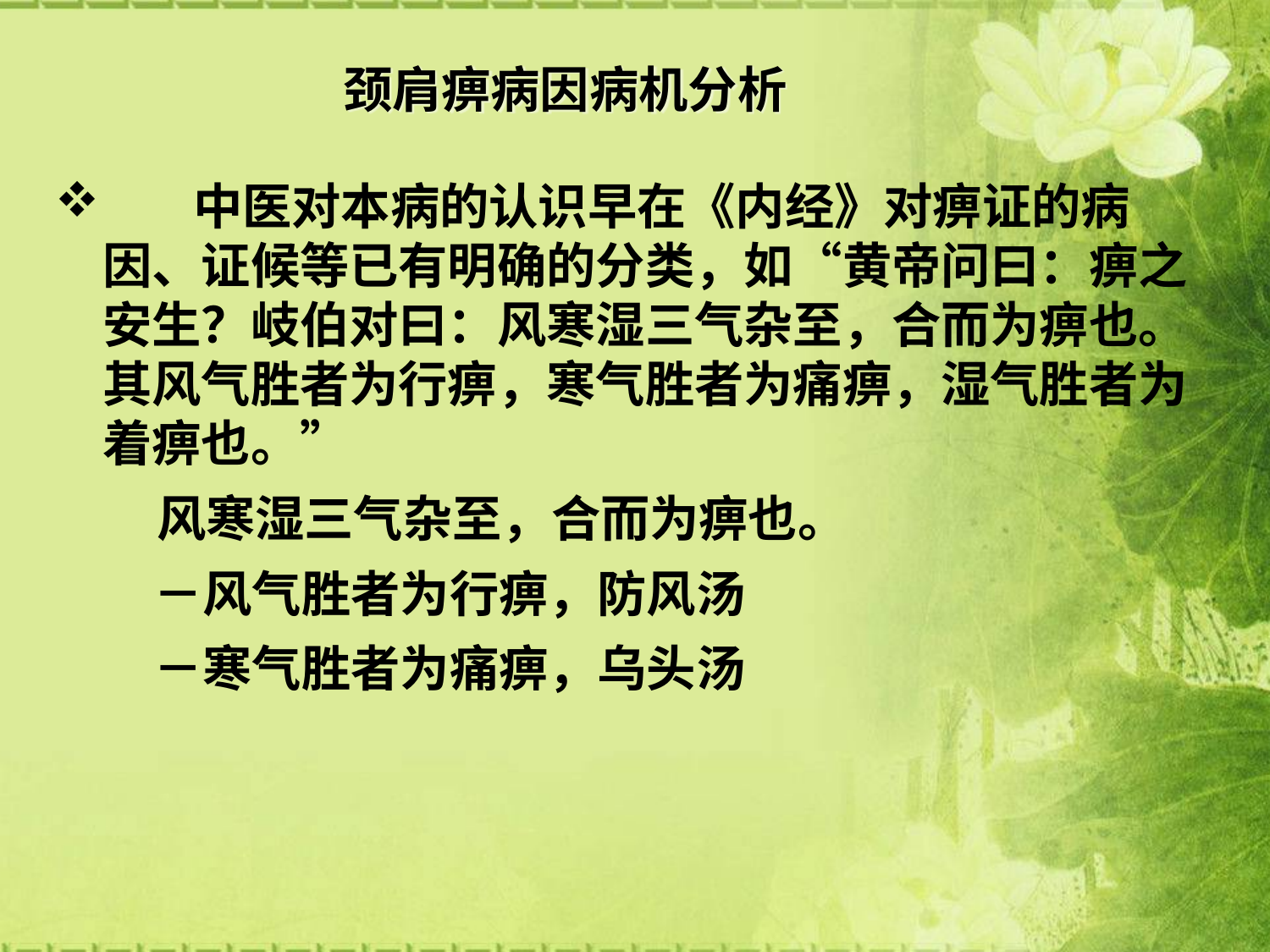

# 颈肩痹病因病机分析
       中医对本病的认识早在《内经》对痹证的病因、证候等已有明确的分类，如“黄帝问曰：痹之安生？岐伯对曰：风寒湿三气杂至，合而为痹也。其风气胜者为行痹，寒气胜者为痛痹，湿气胜者为着痹也。”
        风寒湿三气杂至，合而为痹也。
　　－风气胜者为行痹，防风汤
　　－寒气胜者为痛痹，乌头汤